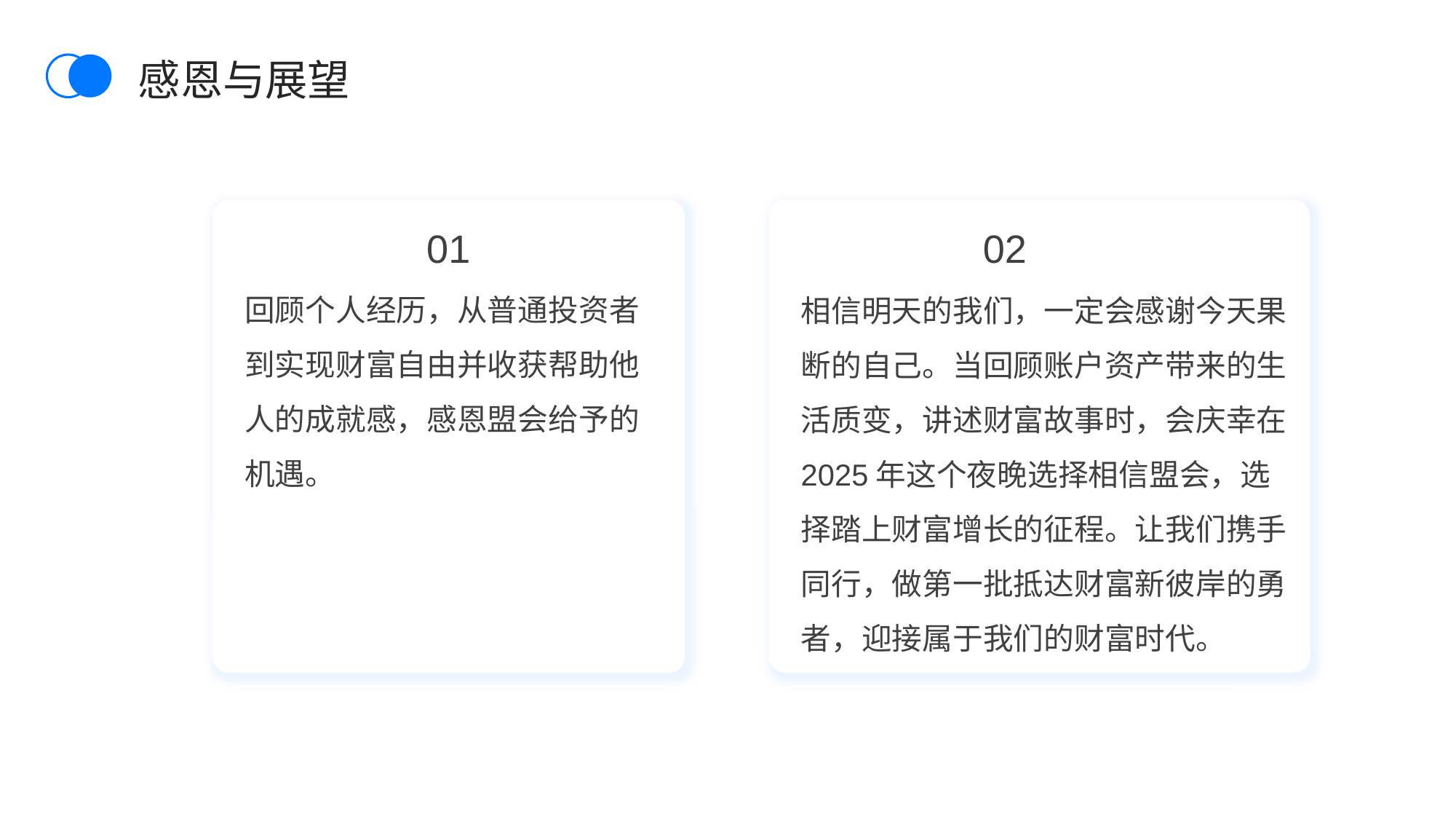

感恩与展望

01
02
回顾个人经历，从普通投资者到实现财富自由并收获帮助他人的成就感，感恩盟会给予的机遇。
相信明天的我们，一定会感谢今天果断的自己。当回顾账户资产带来的生活质变，讲述财富故事时，会庆幸在2025年这个夜晚选择相信盟会，选择踏上财富增长的征程。让我们携手同行，做第一批抵达财富新彼岸的勇者，迎接属于我们的财富时代。